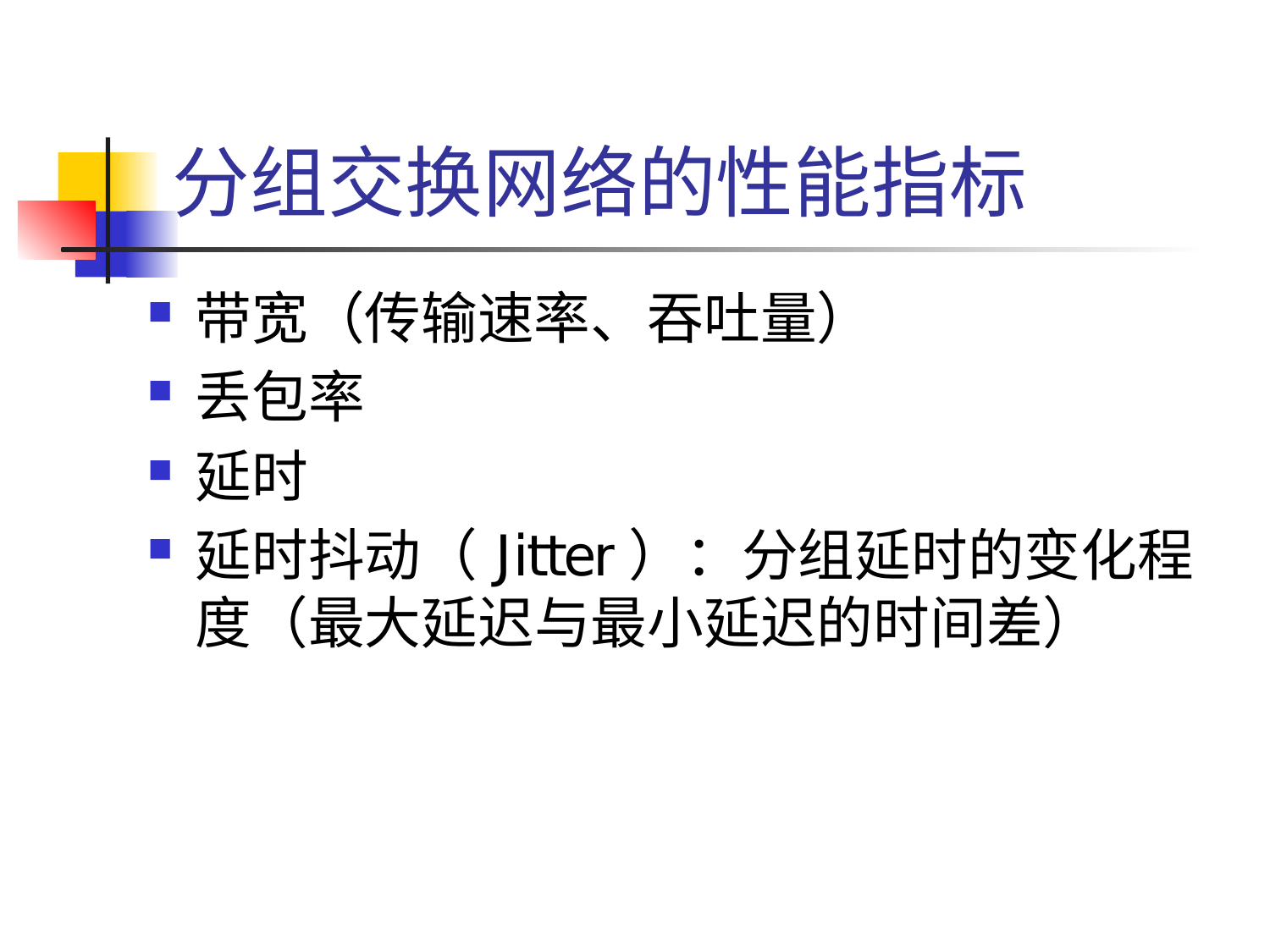

# 分组交换网络的性能指标
带宽（传输速率、吞吐量）
丢包率
延时
延时抖动（Jitter）：分组延时的变化程度（最大延迟与最小延迟的时间差）